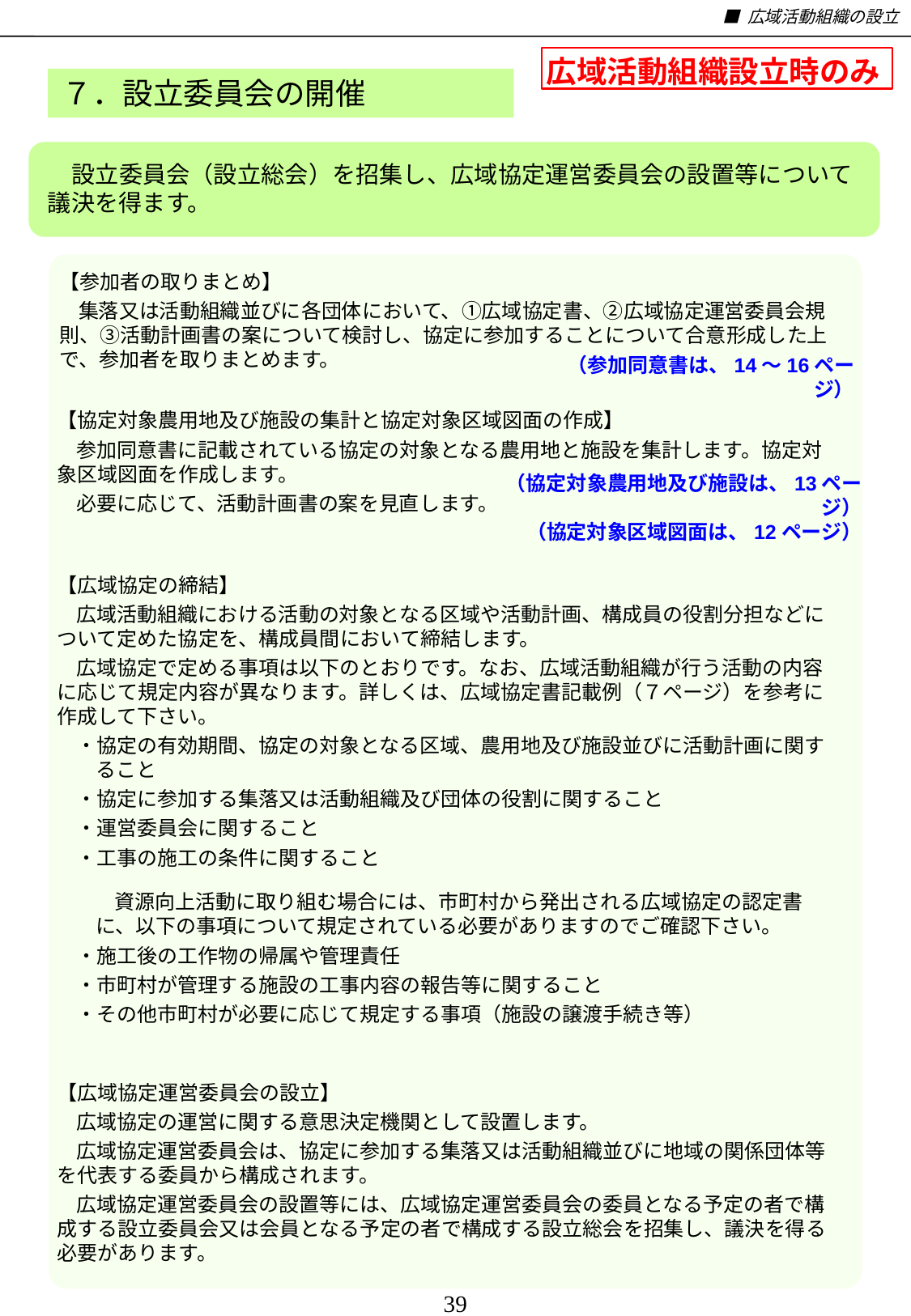

■ 広域活動組織の設立

広域活動組織設立時のみ
７．設立委員会の開催

設立委員会（設立総会）を招集し、広域協定運営委員会の設置等について議決を得ます。

【参加者の取りまとめ】
集落又は活動組織並びに各団体において、①広域協定書、②広域協定運営委員会規則、③活動計画書の案について検討し、協定に参加することについて合意形成した上で、参加者を取りまとめます。
（参加同意書は、14～16ページ）
【協定対象農用地及び施設の集計と協定対象区域図面の作成】
参加同意書に記載されている協定の対象となる農用地と施設を集計します。協定対象区域図面を作成します。
必要に応じて、活動計画書の案を見直します。
（協定対象農用地及び施設は、13ページ）
（協定対象区域図面は、12ページ）
【広域協定の締結】
広域活動組織における活動の対象となる区域や活動計画、構成員の役割分担などについて定めた協定を、構成員間において締結します。
広域協定で定める事項は以下のとおりです。なお、広域活動組織が行う活動の内容に応じて規定内容が異なります。詳しくは、広域協定書記載例（７ページ）を参考に作成して下さい。
・協定の有効期間、協定の対象となる区域、農用地及び施設並びに活動計画に関すること
・協定に参加する集落又は活動組織及び団体の役割に関すること
・運営委員会に関すること
・工事の施工の条件に関すること
資源向上活動に取り組む場合には、市町村から発出される広域協定の認定書に、以下の事項について規定されている必要がありますのでご確認下さい。
・施工後の工作物の帰属や管理責任
・市町村が管理する施設の工事内容の報告等に関すること
・その他市町村が必要に応じて規定する事項（施設の譲渡手続き等）

【広域協定運営委員会の設立】
広域協定の運営に関する意思決定機関として設置します。
広域協定運営委員会は、協定に参加する集落又は活動組織並びに地域の関係団体等を代表する委員から構成されます。
広域協定運営委員会の設置等には、広域協定運営委員会の委員となる予定の者で構成する設立委員会又は会員となる予定の者で構成する設立総会を招集し、議決を得る必要があります。
39